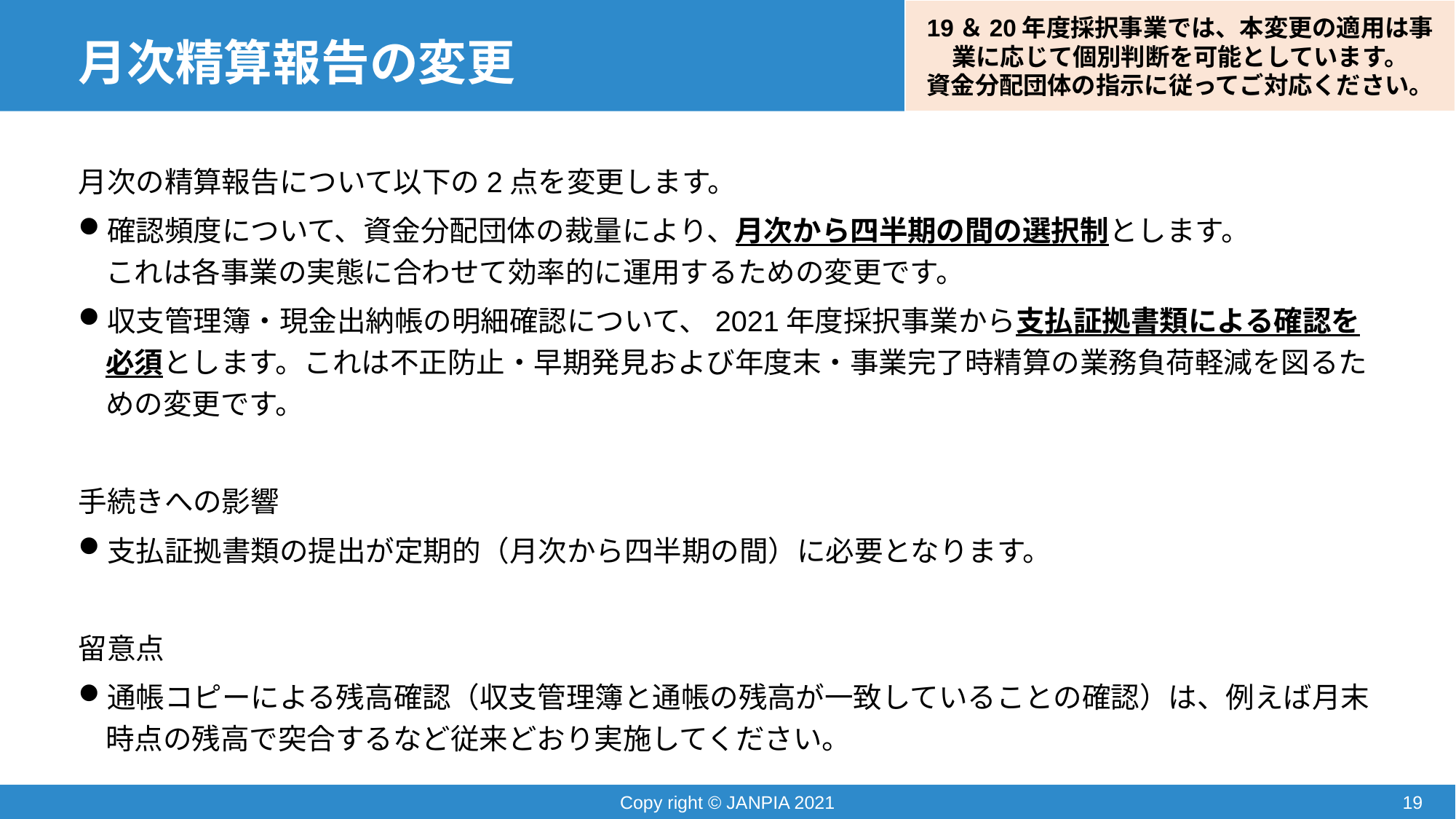

19＆20年度採択事業では、本変更の適用は事業に応じて個別判断を可能としています。
資金分配団体の指示に従ってご対応ください。
# 月次精算報告の変更
月次の精算報告について以下の2点を変更します。
確認頻度について、資金分配団体の裁量により、月次から四半期の間の選択制とします。
これは各事業の実態に合わせて効率的に運用するための変更です。
収支管理簿・現金出納帳の明細確認について、2021年度採択事業から支払証拠書類による確認を必須とします。これは不正防止・早期発見および年度末・事業完了時精算の業務負荷軽減を図るための変更です。

手続きへの影響
支払証拠書類の提出が定期的（月次から四半期の間）に必要となります。

留意点
通帳コピーによる残高確認（収支管理簿と通帳の残高が一致していることの確認）は、例えば月末時点の残高で突合するなど従来どおり実施してください。
Copy right © JANPIA 2021
19